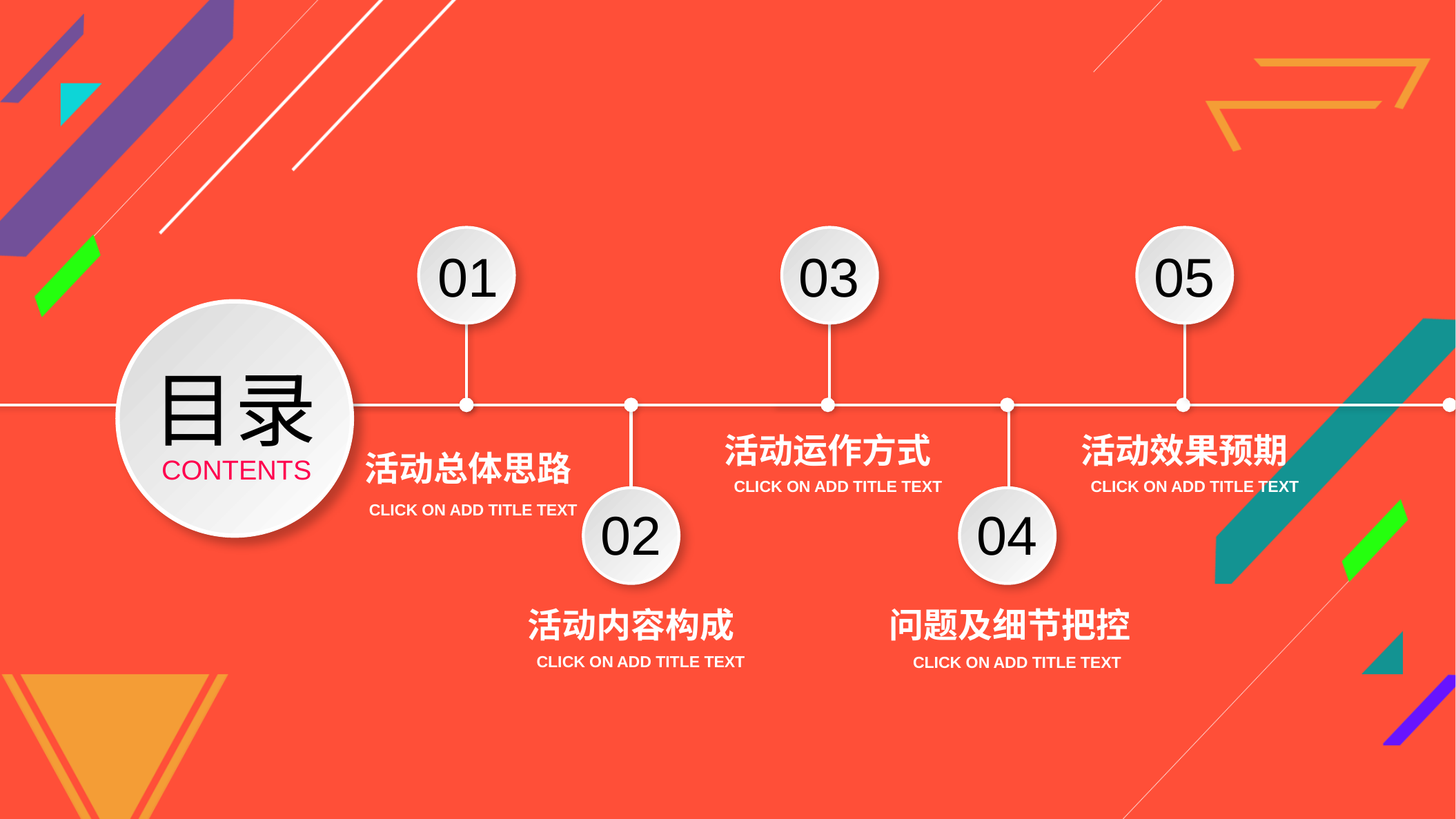

03

05

01

目录
CONTENTS
活动运作方式
CLICK ON ADD TITLE TEXT
活动效果预期
CLICK ON ADD TITLE TEXT
活动总体思路
CLICK ON ADD TITLE TEXT

02

04
问题及细节把控
CLICK ON ADD TITLE TEXT
活动内容构成
CLICK ON ADD TITLE TEXT